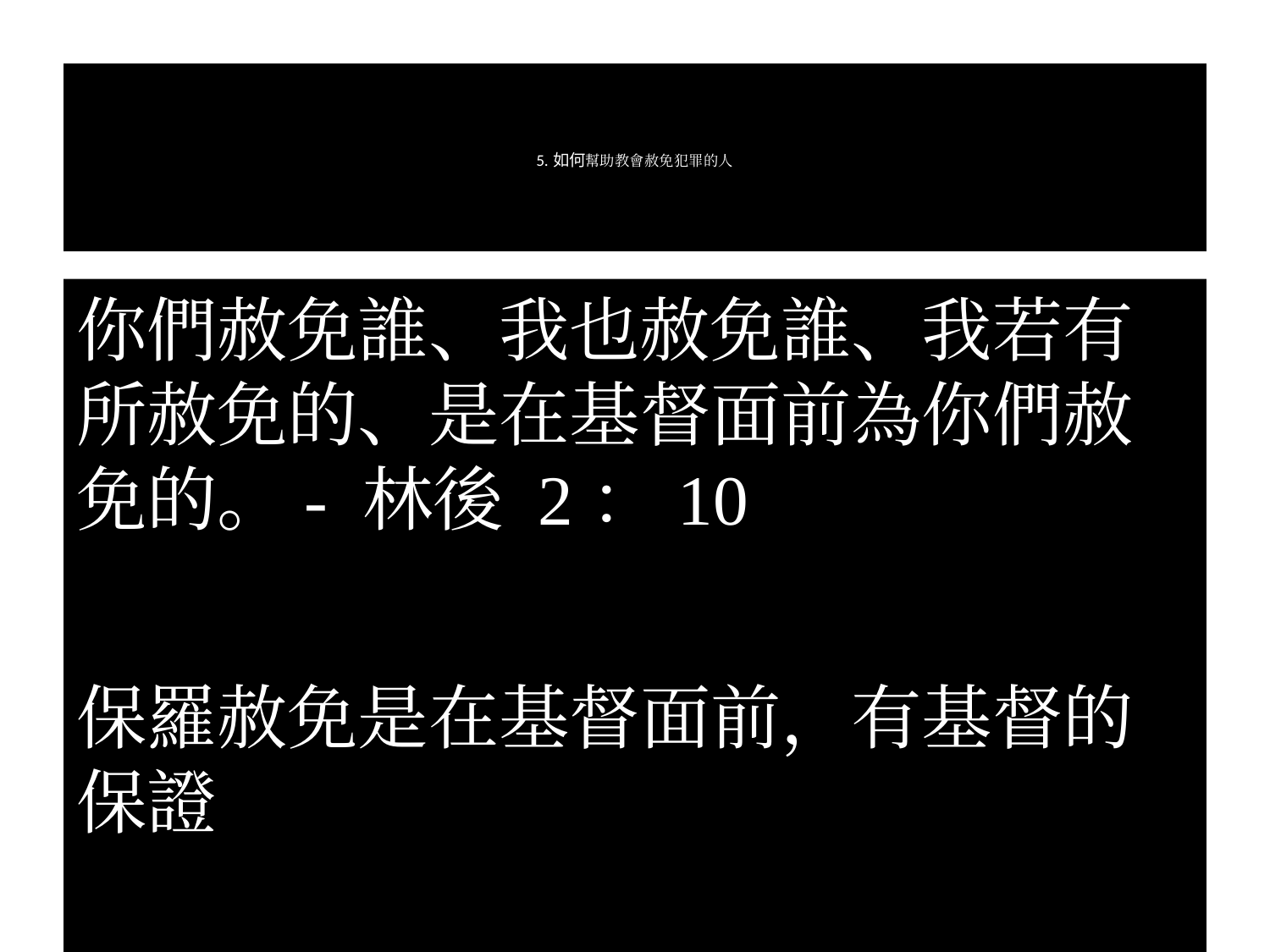

# 5. 如何幫助教會赦免犯罪的人
你們赦免誰、我也赦免誰、我若有所赦免的、是在基督面前為你們赦免的。- 林後 2：10

保羅赦免是在基督面前，有基督的保證